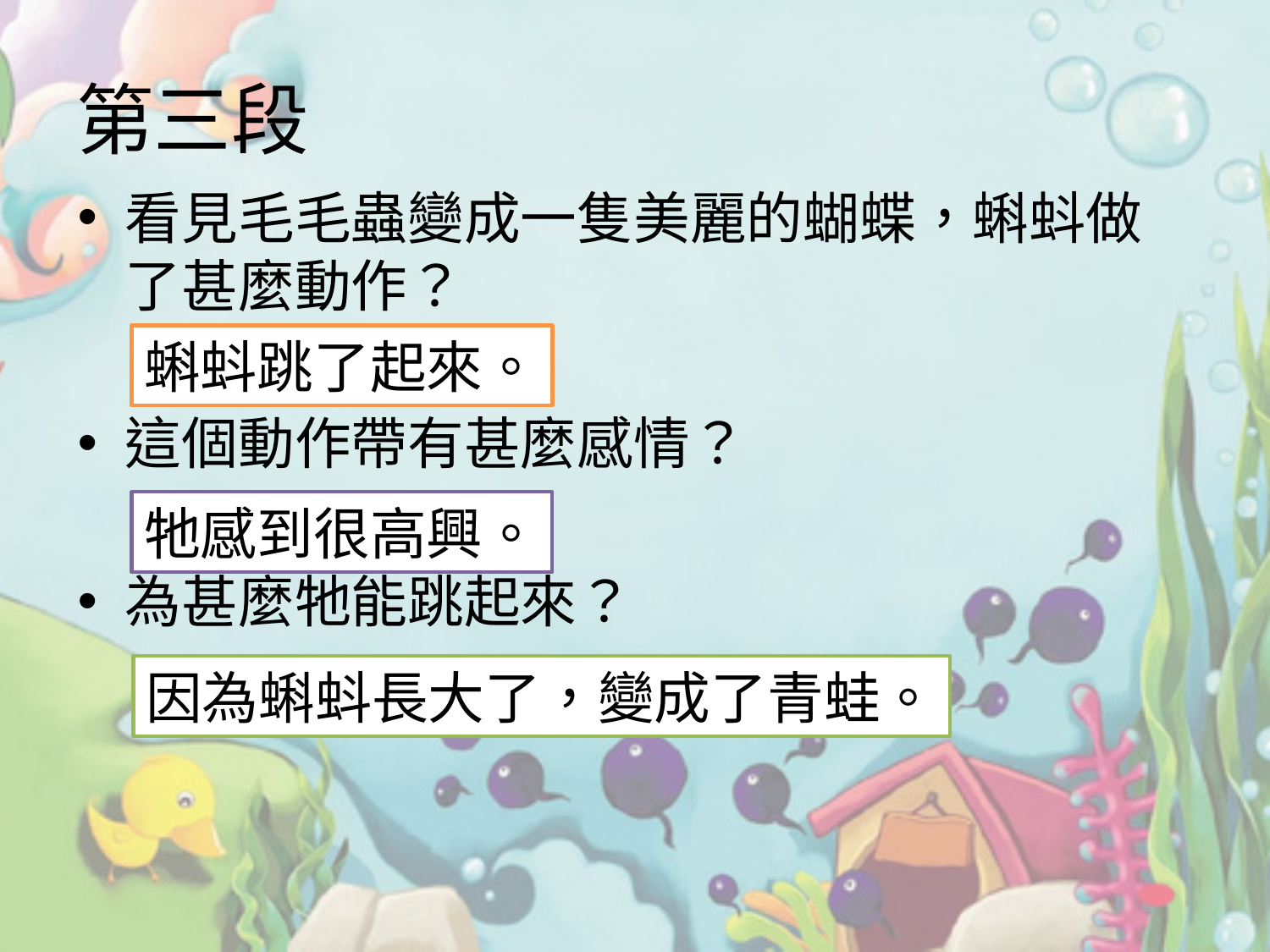

# 第三段
看見毛毛蟲變成一隻美麗的蝴蝶，蝌蚪做了甚麼動作？

這個動作帶有甚麼感情？

為甚麼牠能跳起來？

蝌蚪跳了起來。
牠感到很高興。
因為蝌蚪長大了，變成了青蛙。